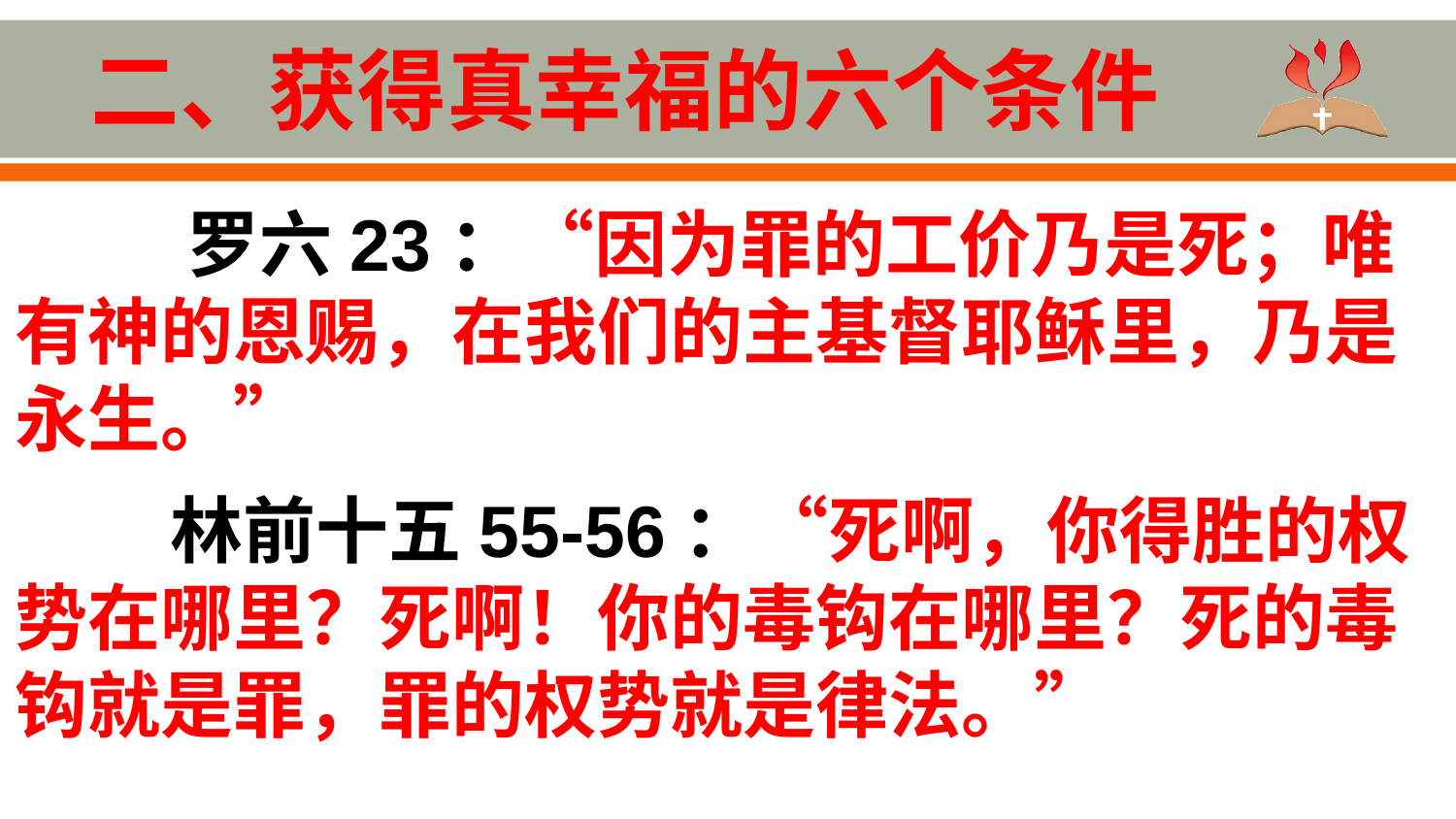

# 二、获得真幸福的六个条件
     罗六23：“因为罪的工价乃是死；唯有神的恩赐，在我们的主基督耶稣里，乃是永生。”
    林前十五55-56：“死啊，你得胜的权势在哪里？死啊！你的毒钩在哪里？死的毒钩就是罪，罪的权势就是律法。”